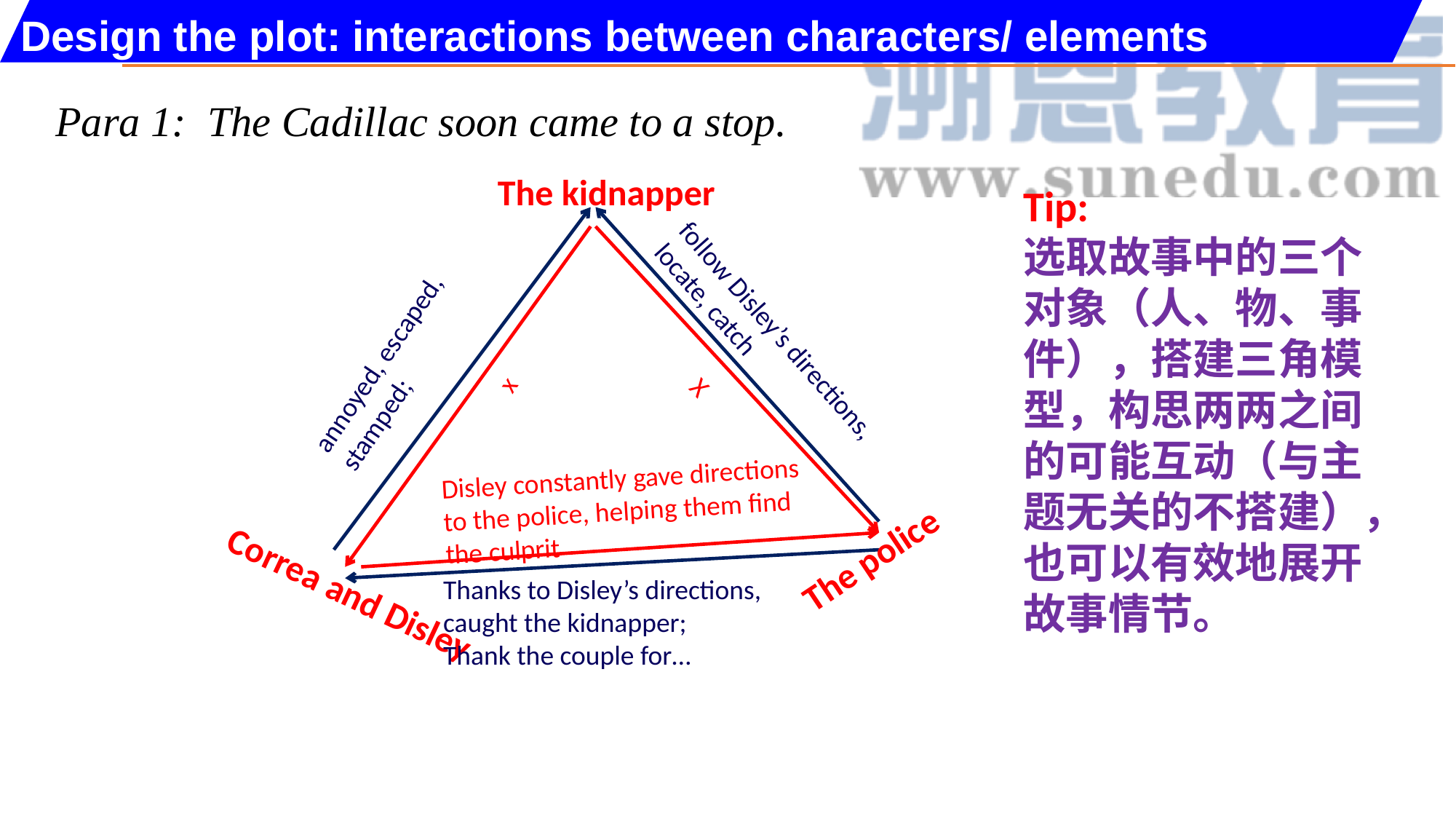

Design the plot: interactions between characters/ elements
Para 1:  The Cadillac soon came to a stop.
The kidnapper
Tip:
选取故事中的三个对象（人、物、事件），搭建三角模型，构思两两之间的可能互动（与主题无关的不搭建），也可以有效地展开故事情节。
annoyed, escaped, stamped;

follow Disley’s directions,  locate, catch

                        X

                          x

Disley constantly gave directions to the police, helping them find the culprit
The police
Thanks to Disley’s directions, caught the kidnapper;
Thank the couple for…

Correa and Disley